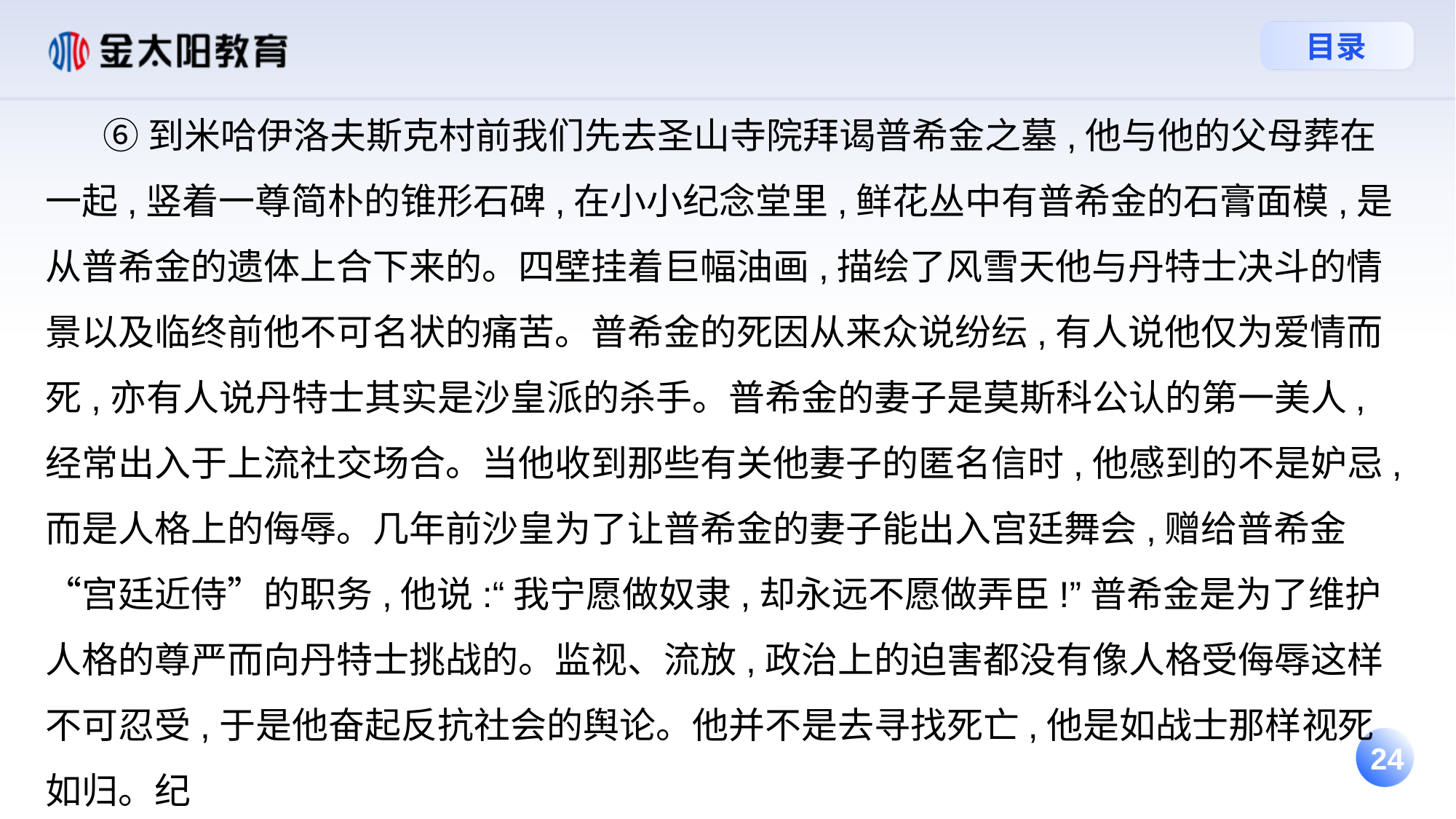

⑥到米哈伊洛夫斯克村前我们先去圣山寺院拜谒普希金之墓,他与他的父母葬在一起,竖着一尊简朴的锥形石碑,在小小纪念堂里,鲜花丛中有普希金的石膏面模,是从普希金的遗体上合下来的。四壁挂着巨幅油画,描绘了风雪天他与丹特士决斗的情景以及临终前他不可名状的痛苦。普希金的死因从来众说纷纭,有人说他仅为爱情而死,亦有人说丹特士其实是沙皇派的杀手。普希金的妻子是莫斯科公认的第一美人,经常出入于上流社交场合。当他收到那些有关他妻子的匿名信时,他感到的不是妒忌,而是人格上的侮辱。几年前沙皇为了让普希金的妻子能出入宫廷舞会,赠给普希金“宫廷近侍”的职务,他说:“我宁愿做奴隶,却永远不愿做弄臣!”普希金是为了维护人格的尊严而向丹特士挑战的。监视、流放,政治上的迫害都没有像人格受侮辱这样不可忍受,于是他奋起反抗社会的舆论。他并不是去寻找死亡,他是如战士那样视死如归。纪